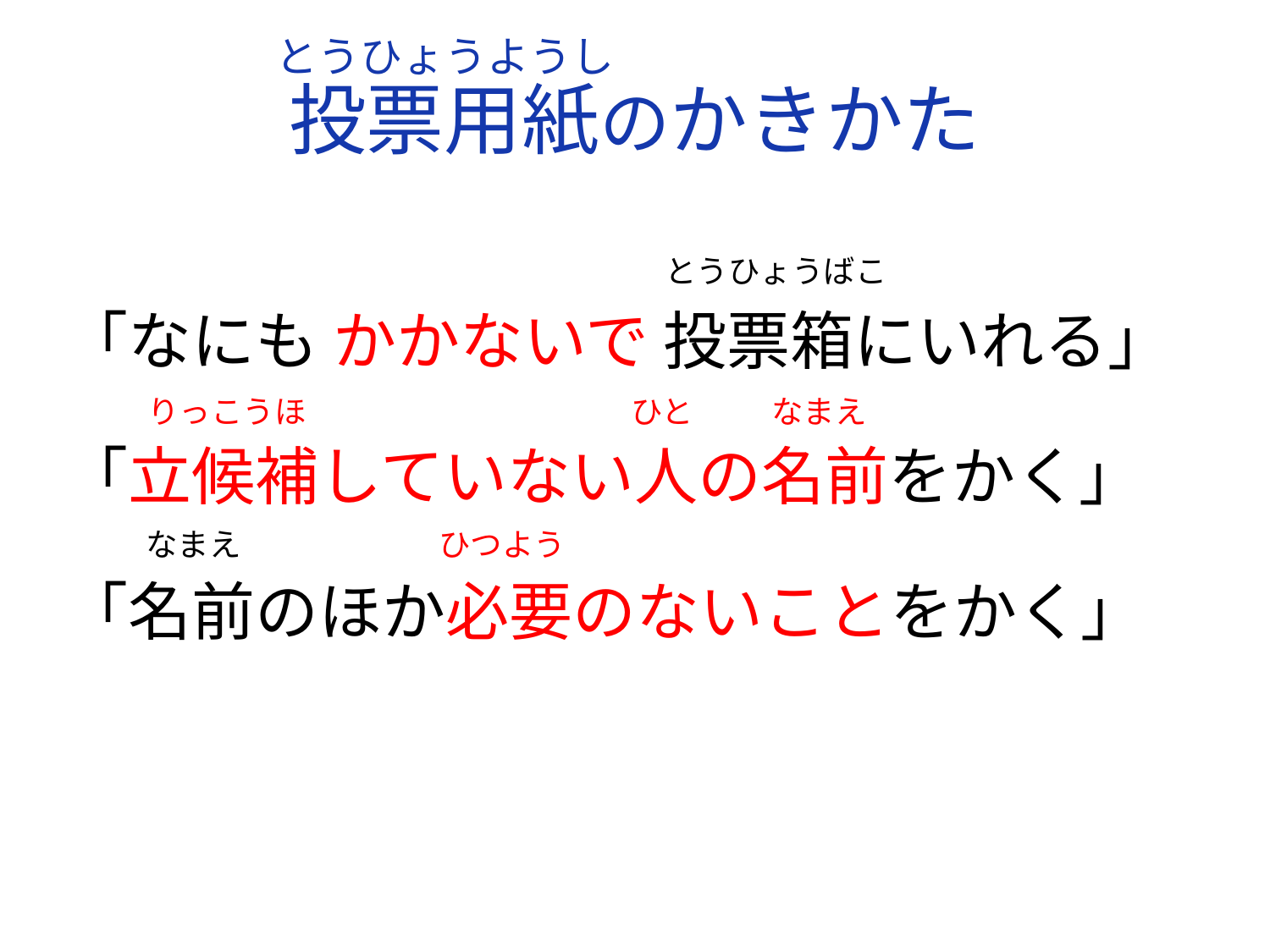

とうひょうようし
# 投票用紙のかきかた
とうひょうばこ
「なにも かかないで 投票箱にいれる」
「立候補していない人の名前をかく」
「名前のほか必要のないことをかく」
りっこうほ　　　　　　　　　　 ひと　　  なまえ
なまえ　　　　　　 ひつよう